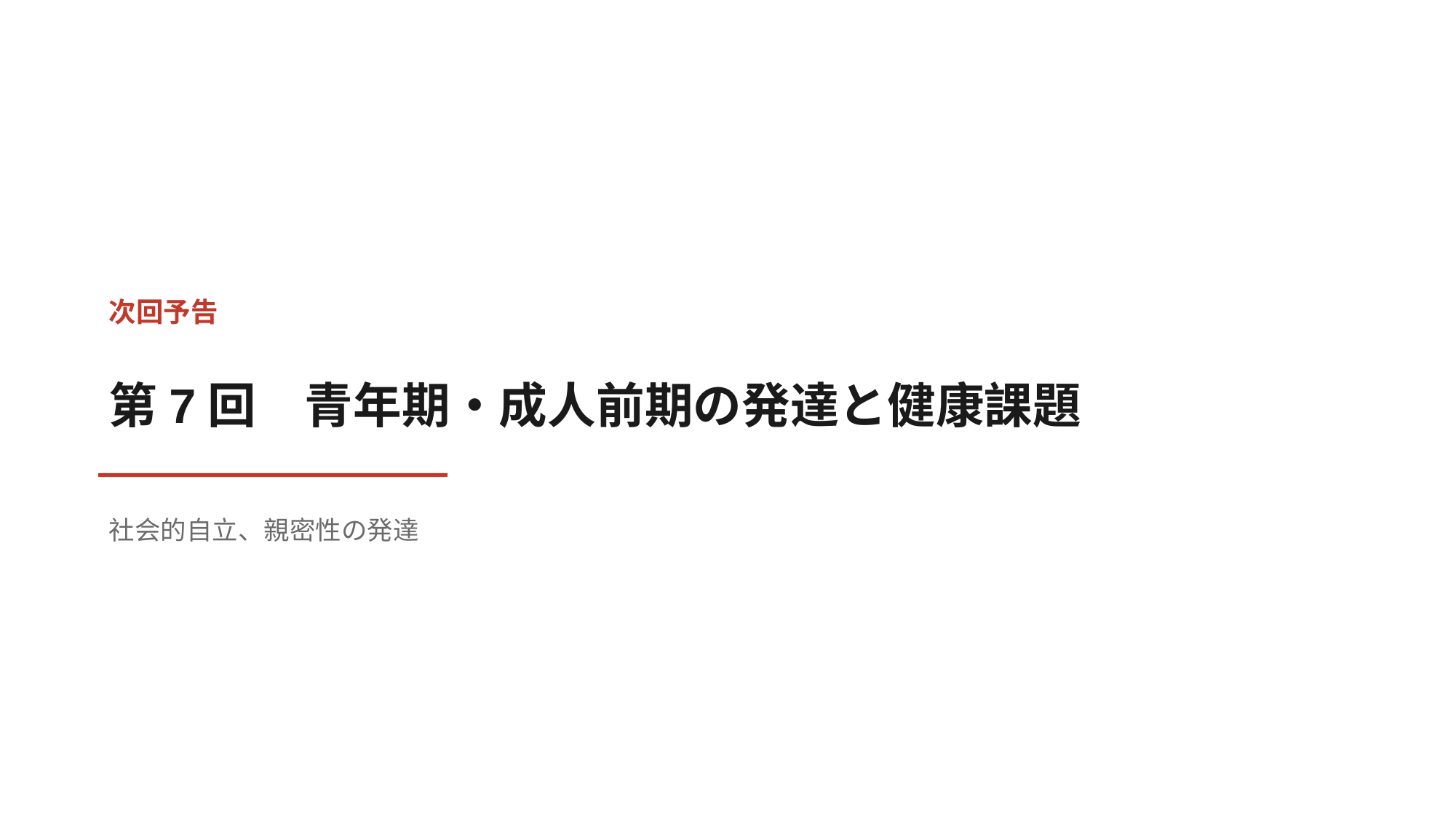

次回予告
第7回　青年期・成人前期の発達と健康課題

社会的自立、親密性の発達